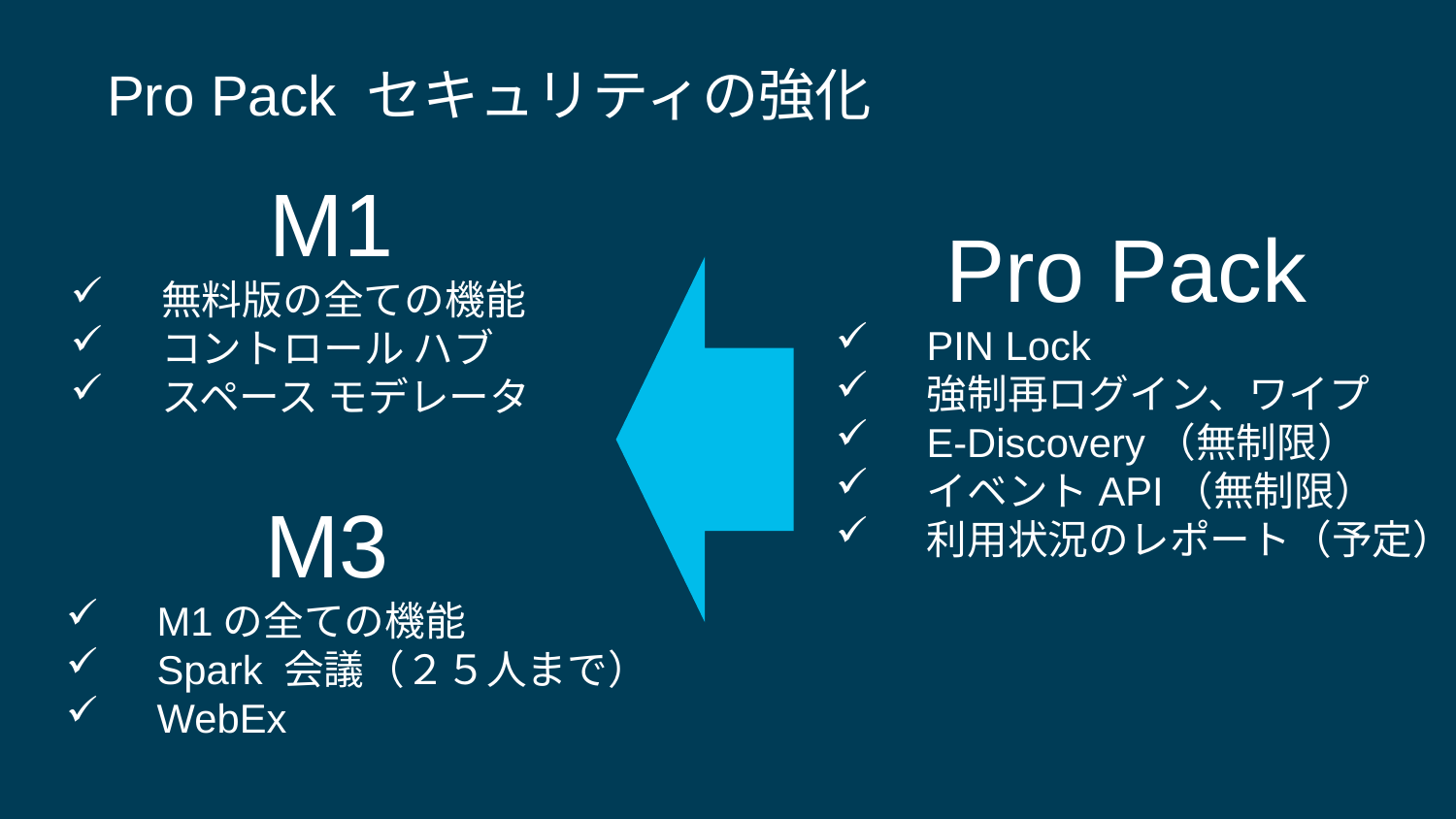

Pro Pack セキュリティの強化
　　M1
無料版の全ての機能
コントロール ハブ
スペース モデレータ

　Pro Pack
PIN Lock
強制再ログイン、ワイプ
E-Discovery（無制限）
イベントAPI（無制限）
利用状況のレポート（予定）

　　M3
M1の全ての機能
Spark 会議（２５人まで）
WebEx